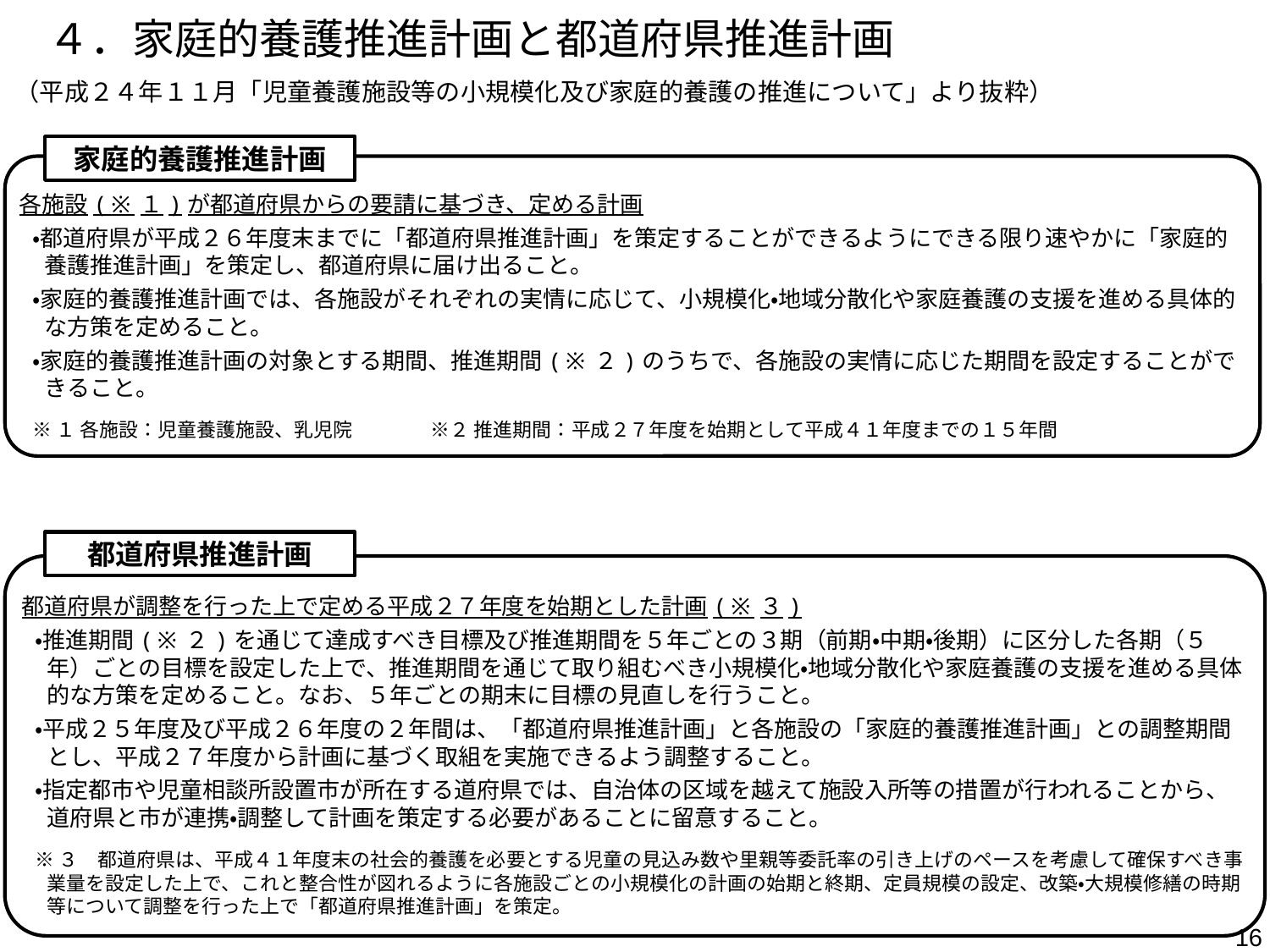

４．家庭的養護推進計画と都道府県推進計画
（平成２４年１１月「児童養護施設等の小規模化及び家庭的養護の推進について」より抜粋）
家庭的養護推進計画

各施設(※１)が都道府県からの要請に基づき、定める計画

・都道府県が平成２６年度末までに「都道府県推進計画」を策定することができるようにできる限り速やかに「家庭的養護推進計画」を策定し、都道府県に届け出ること。

・家庭的養護推進計画では、各施設がそれぞれの実情に応じて、小規模化・地域分散化や家庭養護の支援を進める具体的な方策を定めること。

・家庭的養護推進計画の対象とする期間、推進期間(※２)のうちで、各施設の実情に応じた期間を設定することができること。

※１ 各施設：児童養護施設、乳児院　　　　※２ 推進期間：平成２７年度を始期として平成４１年度までの１５年間
都道府県推進計画

都道府県が調整を行った上で定める平成２７年度を始期とした計画(※３)

・推進期間(※２)を通じて達成すべき目標及び推進期間を５年ごとの３期（前期・中期・後期）に区分した各期（５年）ごとの目標を設定した上で、推進期間を通じて取り組むべき小規模化・地域分散化や家庭養護の支援を進める具体的な方策を定めること。なお、５年ごとの期末に目標の見直しを行うこと。

・平成２５年度及び平成２６年度の２年間は、「都道府県推進計画」と各施設の「家庭的養護推進計画」との調整期間とし、平成２７年度から計画に基づく取組を実施できるよう調整すること。

・指定都市や児童相談所設置市が所在する道府県では、自治体の区域を越えて施設入所等の措置が行われることから、道府県と市が連携・調整して計画を策定する必要があることに留意すること。

※３　都道府県は、平成４１年度末の社会的養護を必要とする児童の見込み数や里親等委託率の引き上げのペースを考慮して確保すべき事業量を設定した上で、これと整合性が図れるように各施設ごとの小規模化の計画の始期と終期、定員規模の設定、改築・大規模修繕の時期等について調整を行った上で「都道府県推進計画」を策定。
16